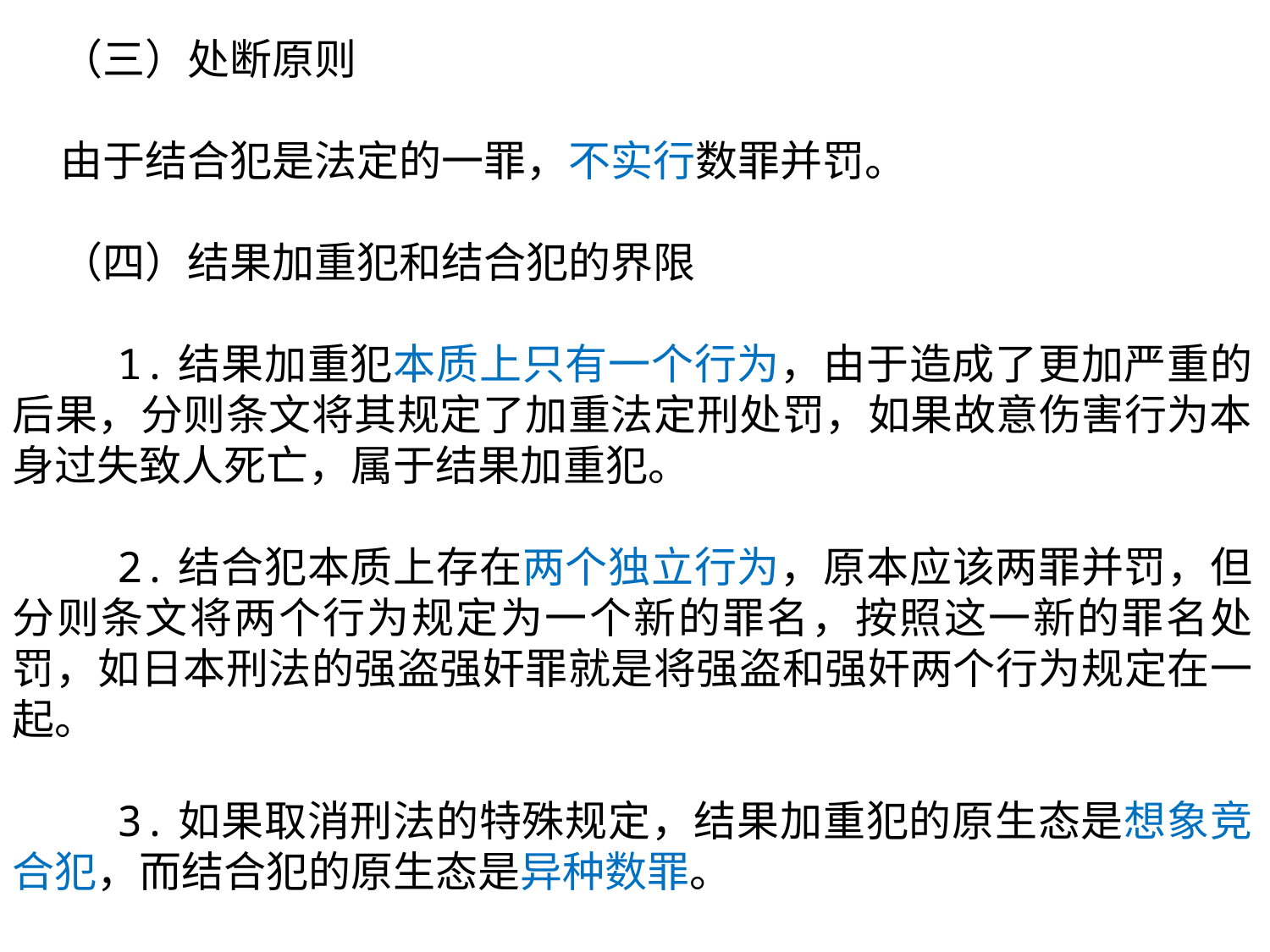

（三）处断原则

    由于结合犯是法定的一罪，不实行数罪并罚。

    （四）结果加重犯和结合犯的界限

    1.结果加重犯本质上只有一个行为，由于造成了更加严重的后果，分则条文将其规定了加重法定刑处罚，如果故意伤害行为本身过失致人死亡，属于结果加重犯。

    2.结合犯本质上存在两个独立行为，原本应该两罪并罚，但分则条文将两个行为规定为一个新的罪名，按照这一新的罪名处罚，如日本刑法的强盗强奸罪就是将强盗和强奸两个行为规定在一起。

    3.如果取消刑法的特殊规定，结果加重犯的原生态是想象竞合犯，而结合犯的原生态是异种数罪。